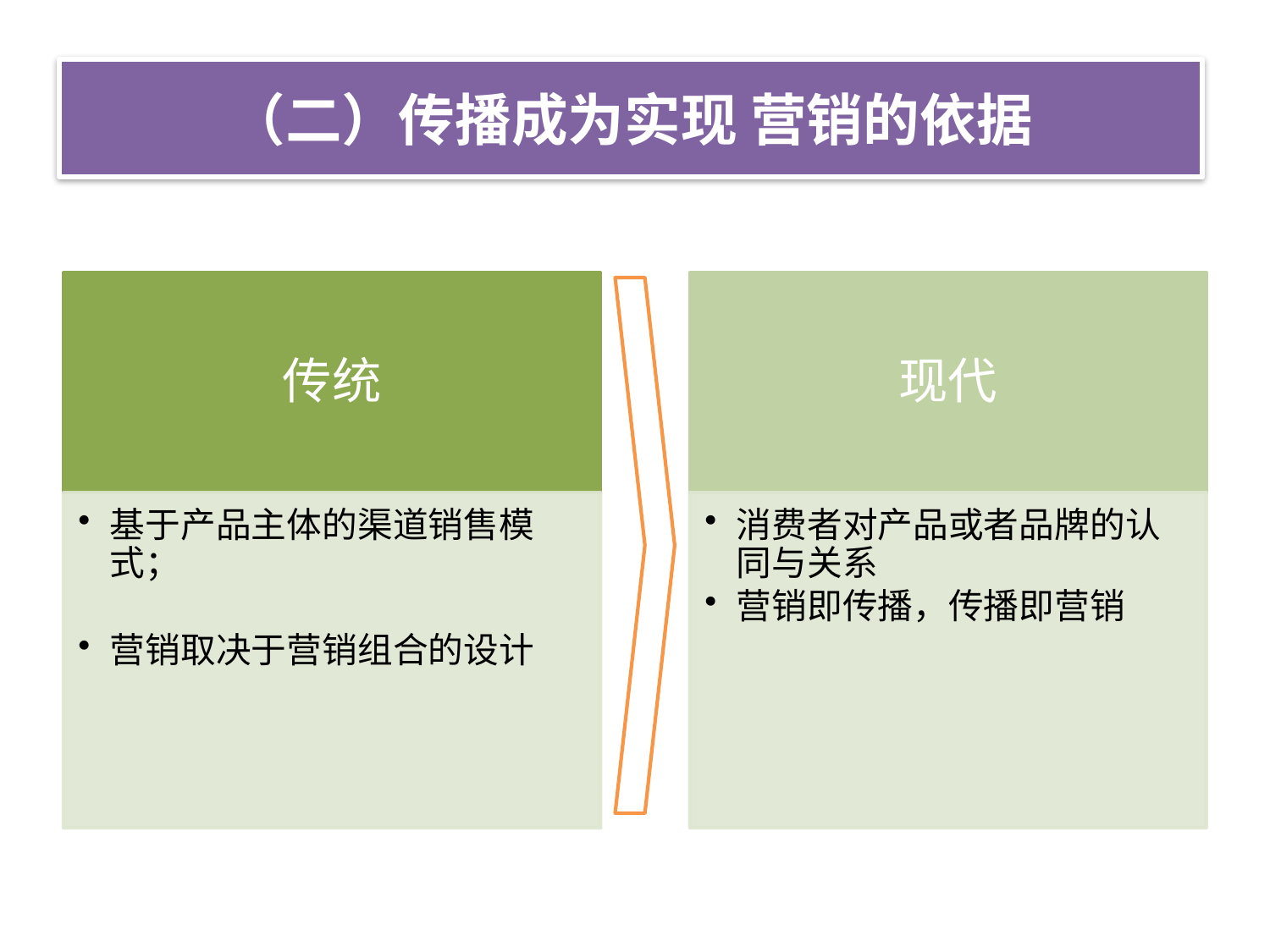

#
（二）传播成为实现 营销的依据
传统
基于产品主体的渠道销售模式；

营销取决于营销组合的设计
现代
消费者对产品或者品牌的认同与关系
营销即传播，传播即营销